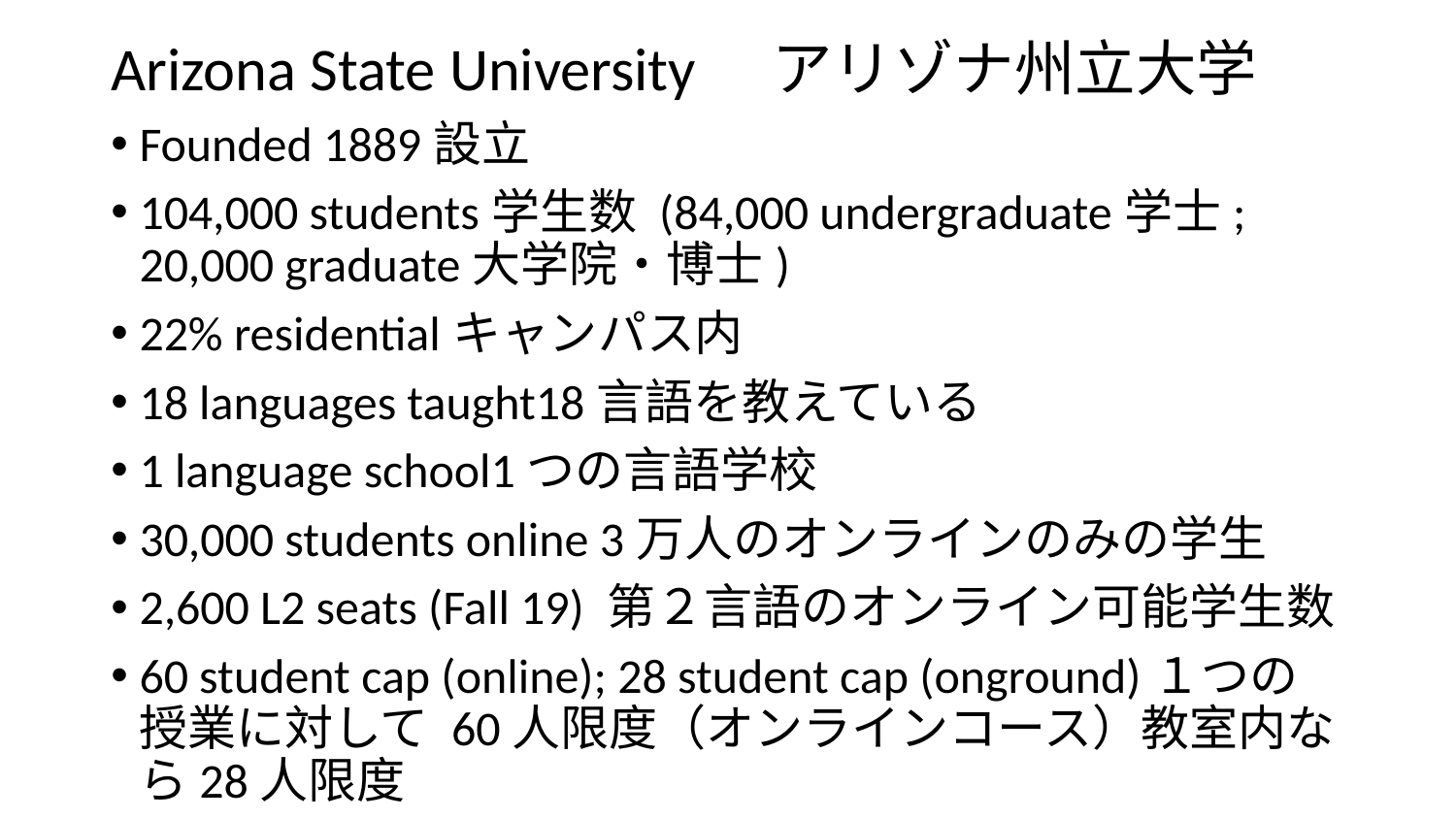

# Arizona State University　アリゾナ州立大学
Founded 1889設立
104,000 students学生数 (84,000 undergraduate学士; 20,000 graduate大学院・博士)
22% residentialキャンパス内
18 languages taught18言語を教えている
1 language school1つの言語学校
30,000 students online 3万人のオンラインのみの学生
2,600 L2 seats (Fall 19) 第２言語のオンライン可能学生数
60 student cap (online); 28 student cap (onground)１つの授業に対して 60人限度（オンラインコース）教室内なら28人限度